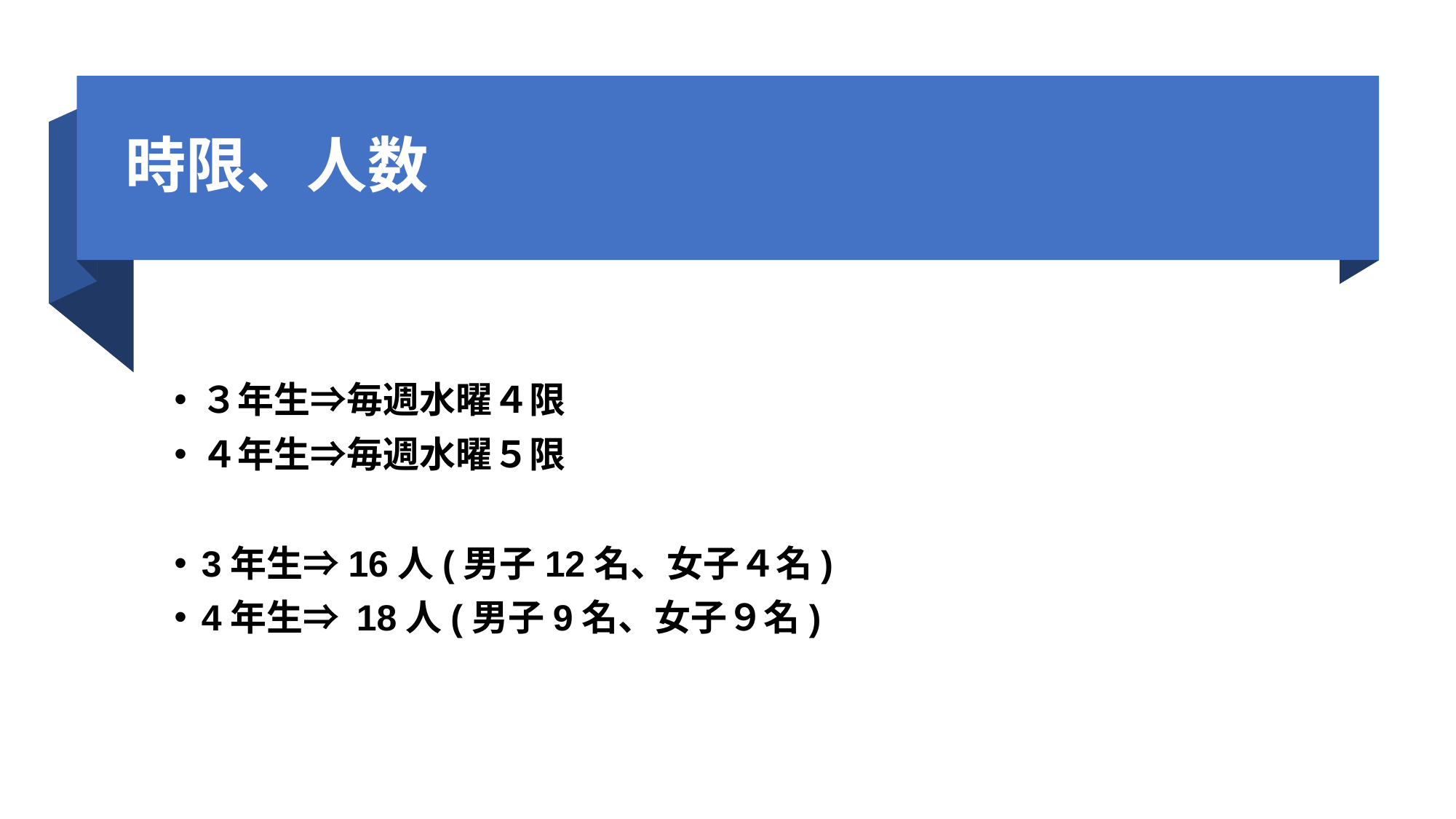

# 時限、人数

３年生⇒毎週水曜４限
４年生⇒毎週水曜５限

3年生⇒16人(男子12名、女子４名)
4年生⇒ 18人(男子9名、女子９名)